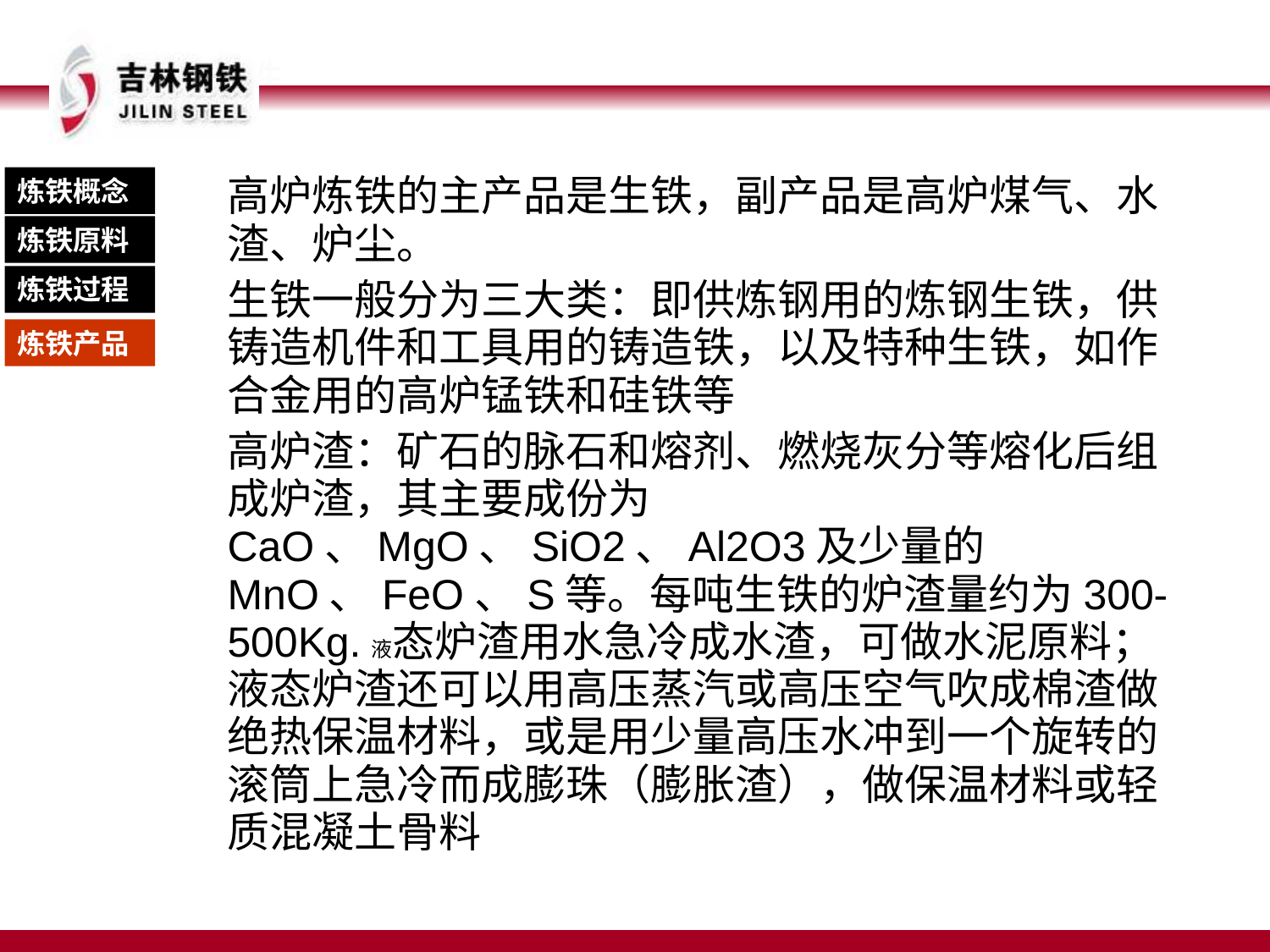

高炉炼铁的主产品是生铁，副产品是高炉煤气、水渣、炉尘。
生铁一般分为三大类：即供炼钢用的炼钢生铁，供铸造机件和工具用的铸造铁，以及特种生铁，如作合金用的高炉锰铁和硅铁等
高炉渣：矿石的脉石和熔剂、燃烧灰分等熔化后组成炉渣，其主要成份为CaO、MgO、SiO2、Al2O3及少量的MnO、FeO、S等。每吨生铁的炉渣量约为300-500Kg.液态炉渣用水急冷成水渣，可做水泥原料；液态炉渣还可以用高压蒸汽或高压空气吹成棉渣做绝热保温材料，或是用少量高压水冲到一个旋转的滚筒上急冷而成膨珠（膨胀渣），做保温材料或轻质混凝土骨料
炼铁概念
炼铁原料
炼铁过程
炼铁产品